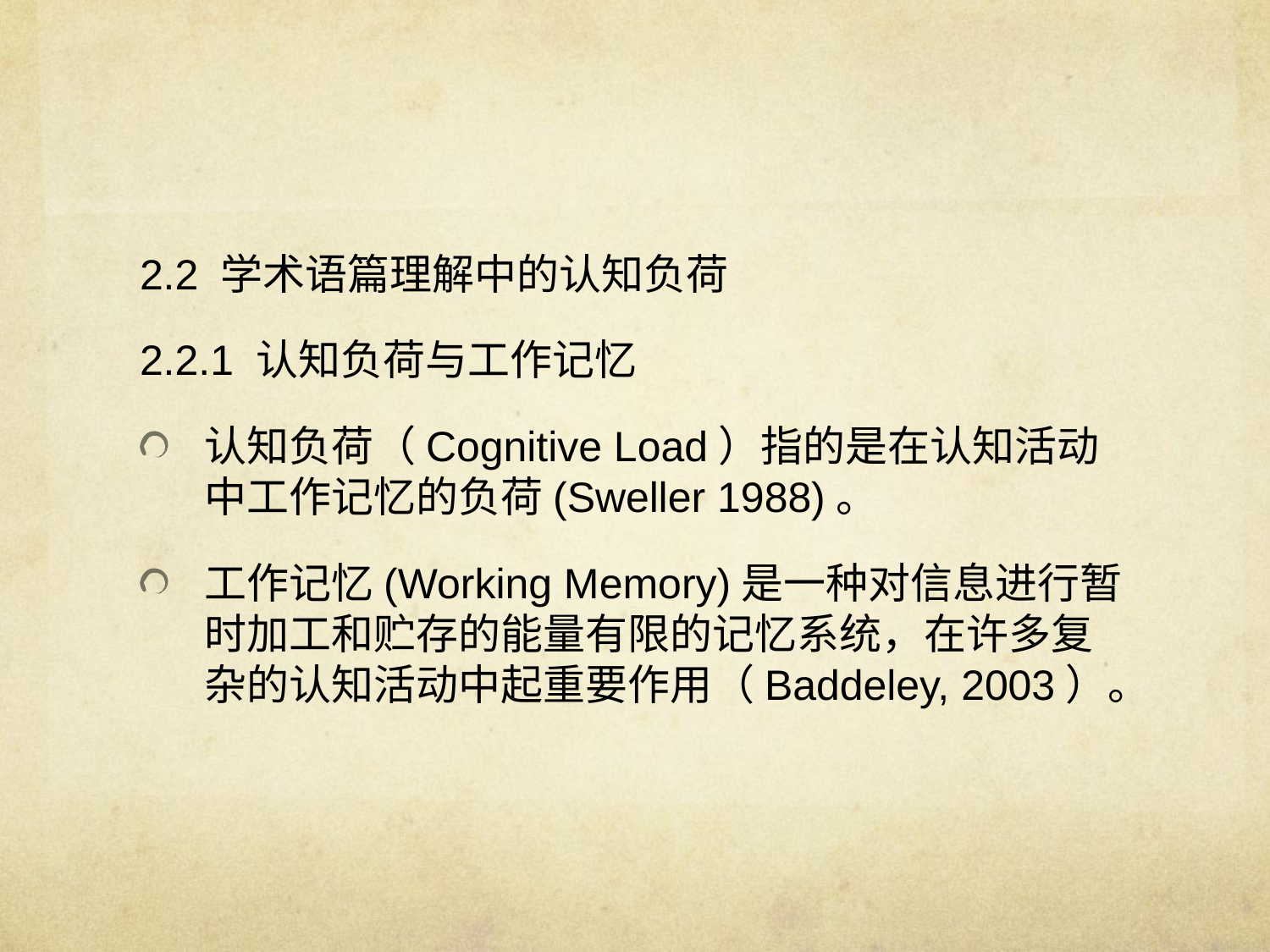

#
2.2 学术语篇理解中的认知负荷
2.2.1 认知负荷与工作记忆
认知负荷（Cognitive Load）指的是在认知活动中工作记忆的负荷(Sweller 1988)。
工作记忆(Working Memory)是一种对信息进行暂时加工和贮存的能量有限的记忆系统，在许多复杂的认知活动中起重要作用（Baddeley, 2003）。